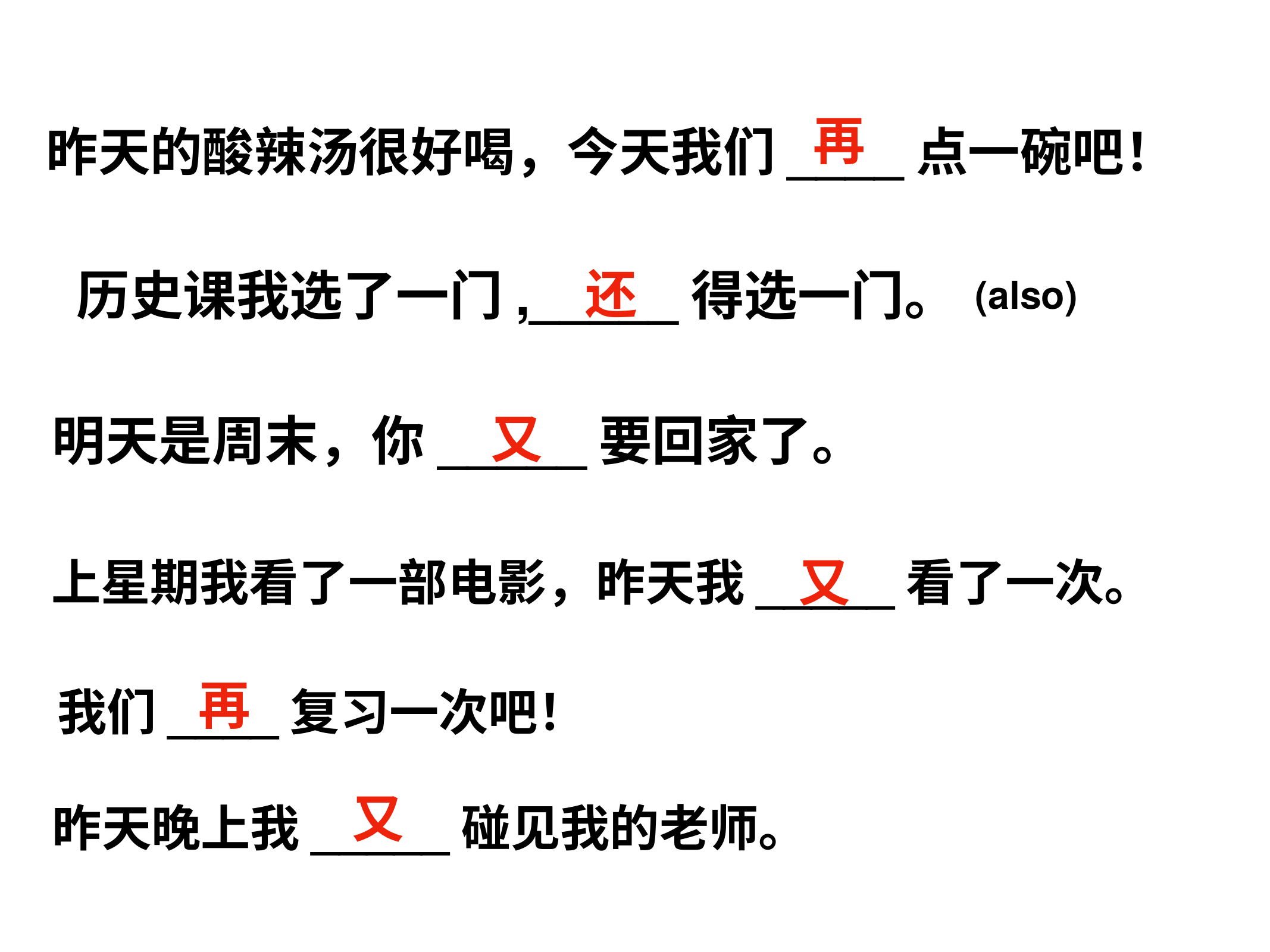

再
昨天的酸辣汤很好喝，今天我们____点一碗吧！
历史课我选了一门,_____得选一门。
还
(also)
明天是周末，你_____要回家了。
又
又
上星期我看了一部电影，昨天我_____看了一次。
再
我们____复习一次吧！
又
昨天晚上我_____碰见我的老师。